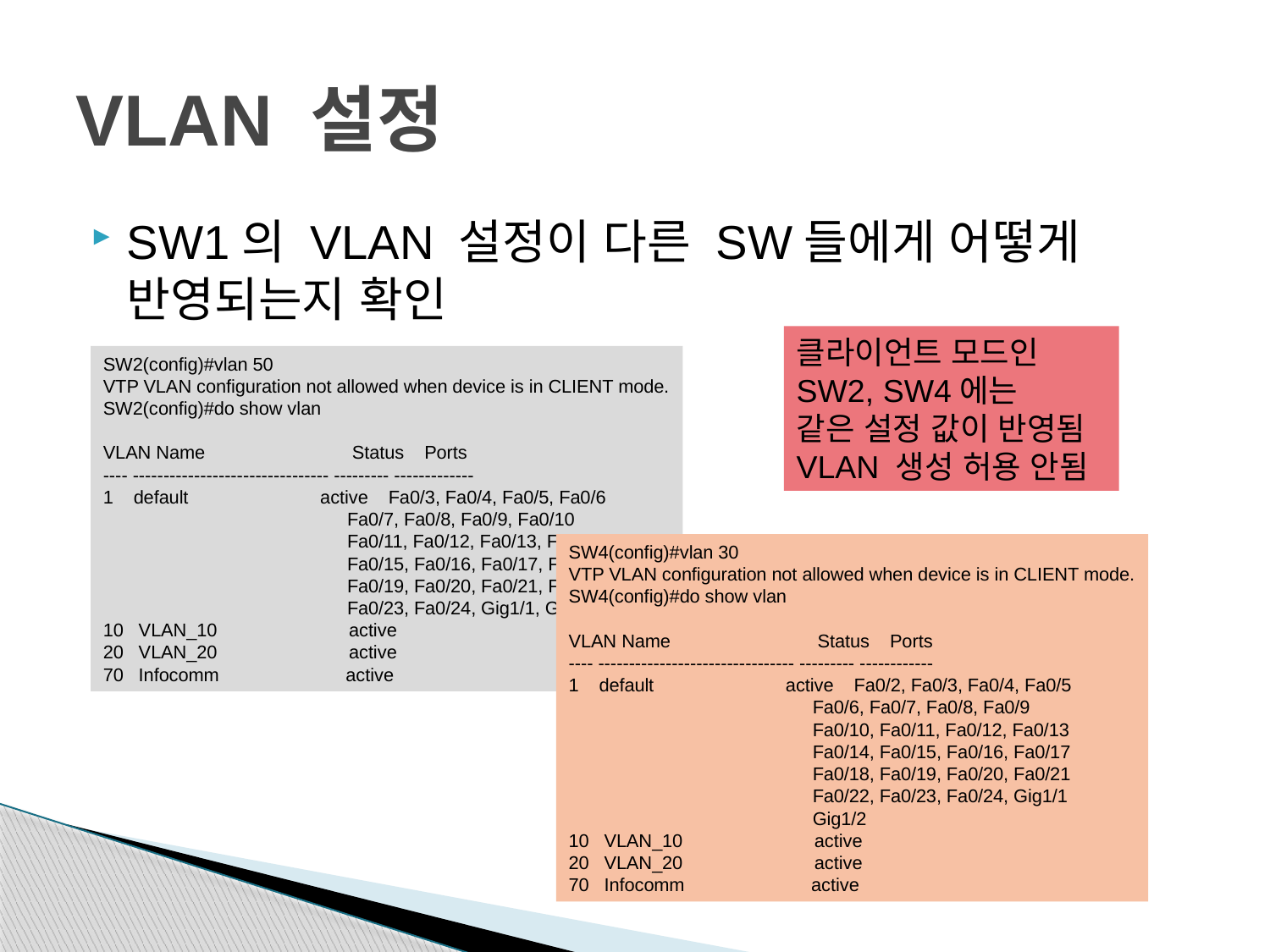

# VLAN 설정
SW1의 VLAN 설정이 다른 SW들에게 어떻게 반영되는지 확인

클라이언트 모드인
SW2, SW4에는
같은 설정 값이 반영됨
VLAN 생성 허용 안됨
SW2(config)#vlan 50
VTP VLAN configuration not allowed when device is in CLIENT mode.
SW2(config)#do show vlan

VLAN Name                             Status    Ports
---- -------------------------------- --------- -------------
1    default                          active    Fa0/3, Fa0/4, Fa0/5, Fa0/6
                                                Fa0/7, Fa0/8, Fa0/9, Fa0/10
                                                Fa0/11, Fa0/12, Fa0/13, Fa0/14
                                                Fa0/15, Fa0/16, Fa0/17, Fa0/18
                                                Fa0/19, Fa0/20, Fa0/21, Fa0/22
                                                Fa0/23, Fa0/24, Gig1/1, Gig1/2
10   VLAN_10                          active
20   VLAN_20                          active
70   Infocomm                         active
SW4(config)#vlan 30
VTP VLAN configuration not allowed when device is in CLIENT mode.
SW4(config)#do show vlan

VLAN Name                             Status    Ports
---- -------------------------------- --------- ------------
1    default                          active    Fa0/2, Fa0/3, Fa0/4, Fa0/5
                                                Fa0/6, Fa0/7, Fa0/8, Fa0/9
                                                Fa0/10, Fa0/11, Fa0/12, Fa0/13
                                                Fa0/14, Fa0/15, Fa0/16, Fa0/17
                                                Fa0/18, Fa0/19, Fa0/20, Fa0/21
                                                Fa0/22, Fa0/23, Fa0/24, Gig1/1
                                                Gig1/2
10   VLAN_10                          active
20   VLAN_20                          active
70   Infocomm                         active